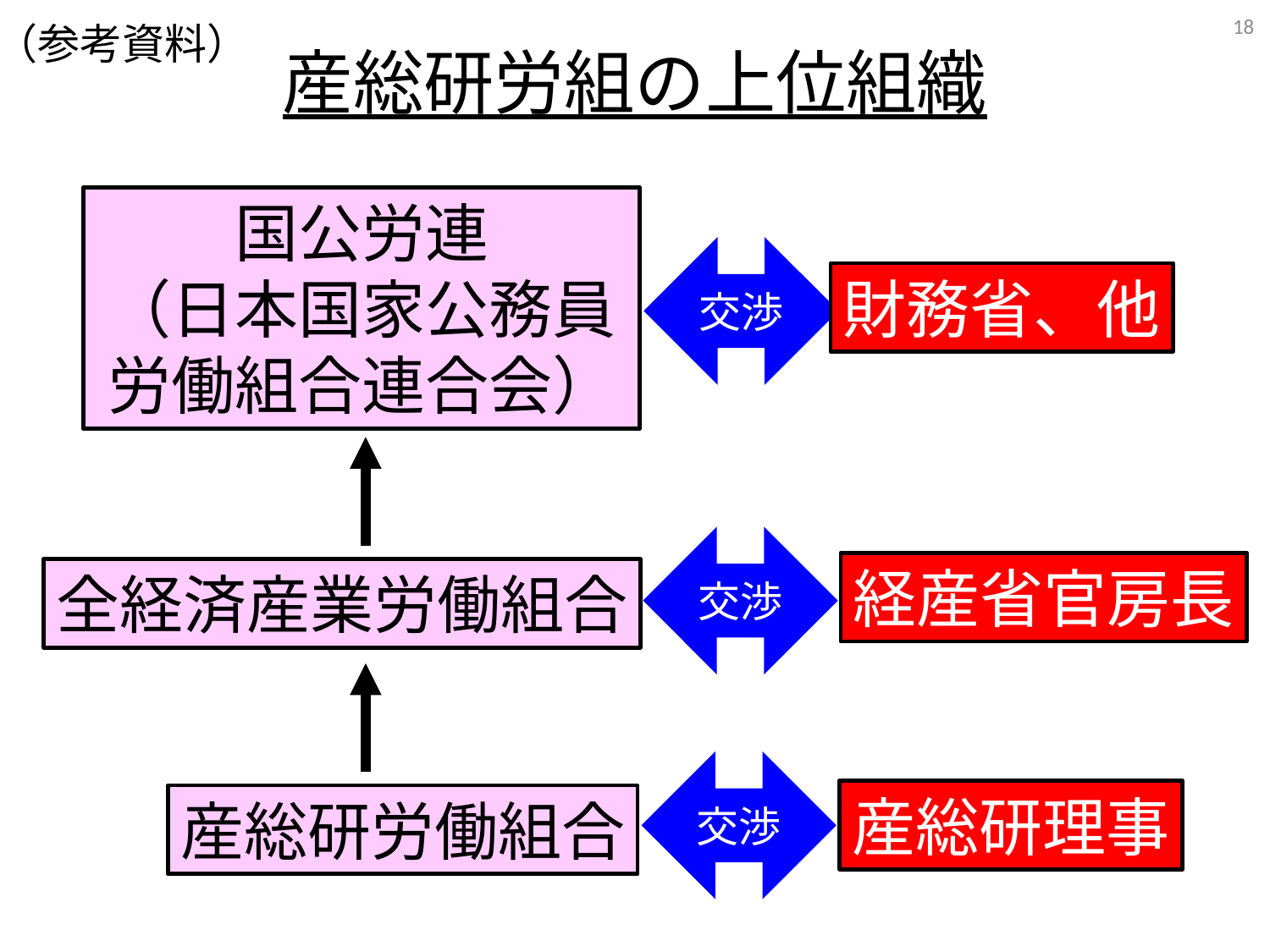

18
（参考資料）
産総研労組の上位組織
国公労連
（日本国家公務員労働組合連合会）
交渉
財務省、他
交渉
経産省官房長
全経済産業労働組合
交渉
産総研理事
産総研労働組合